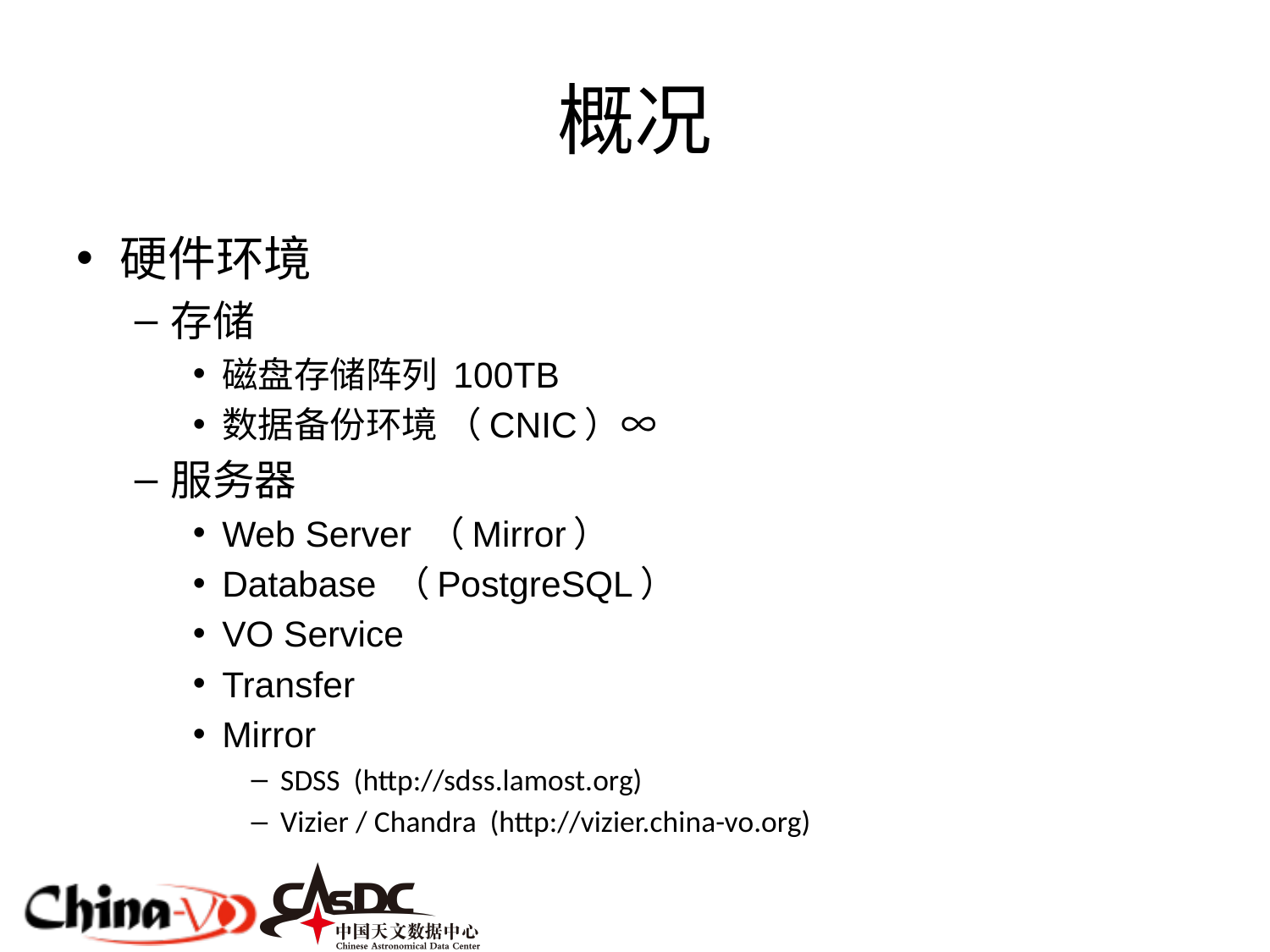

# 概况
硬件环境
存储
磁盘存储阵列 100TB
数据备份环境 （CNIC）∞
服务器
Web Server （Mirror）
Database （PostgreSQL）
VO Service
Transfer
Mirror
SDSS  (http://sdss.lamost.org)
Vizier / Chandra  (http://vizier.china-vo.org)